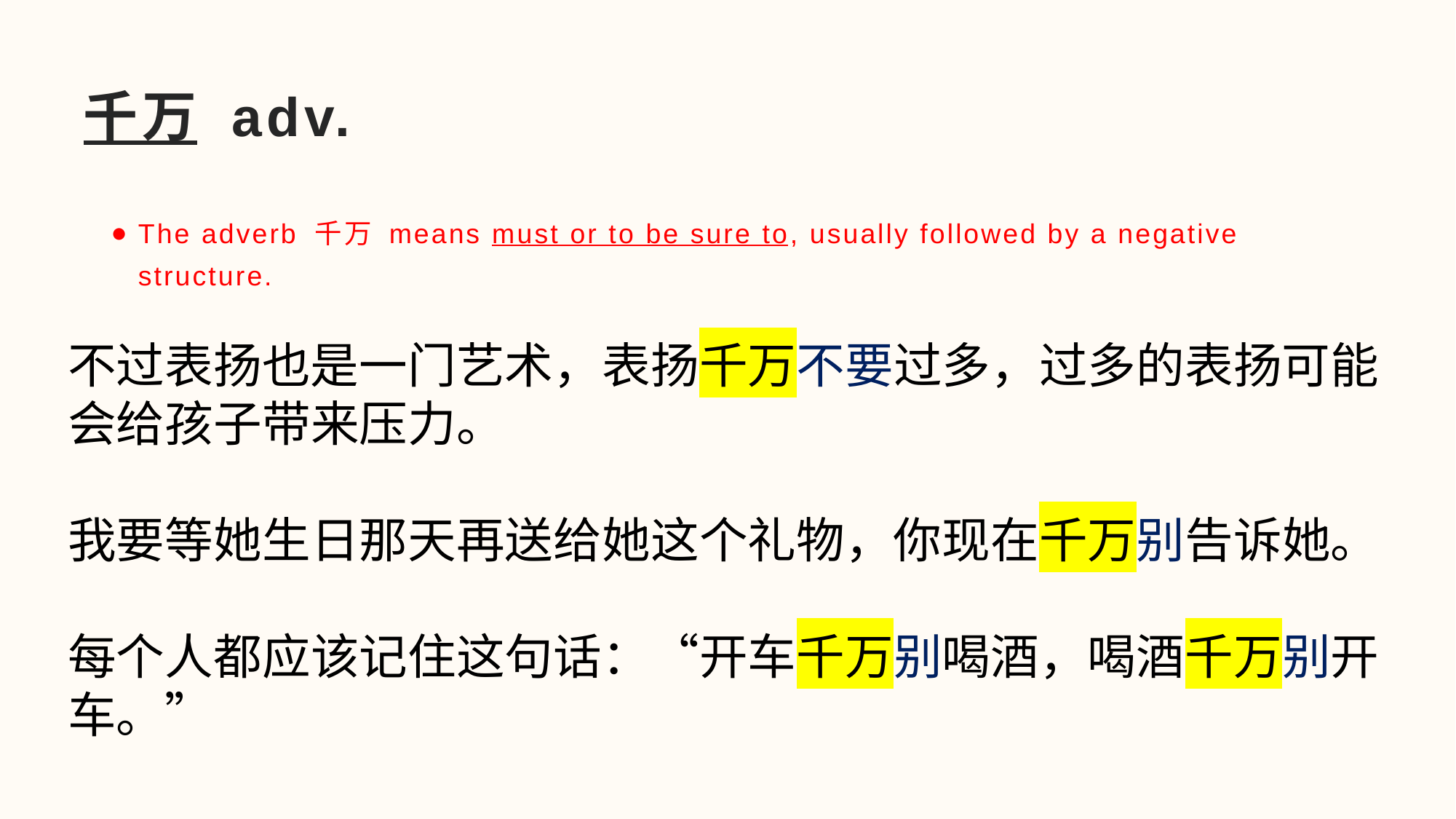

# 千万 adv.

The adverb 千万 means must or to be sure to, usually followed by a negative structure.
不过表扬也是一门艺术，表扬千万不要过多，过多的表扬可能会给孩子带来压力。

我要等她生日那天再送给她这个礼物，你现在千万别告诉她。

每个人都应该记住这句话：“开车千万别喝酒，喝酒千万别开车。”